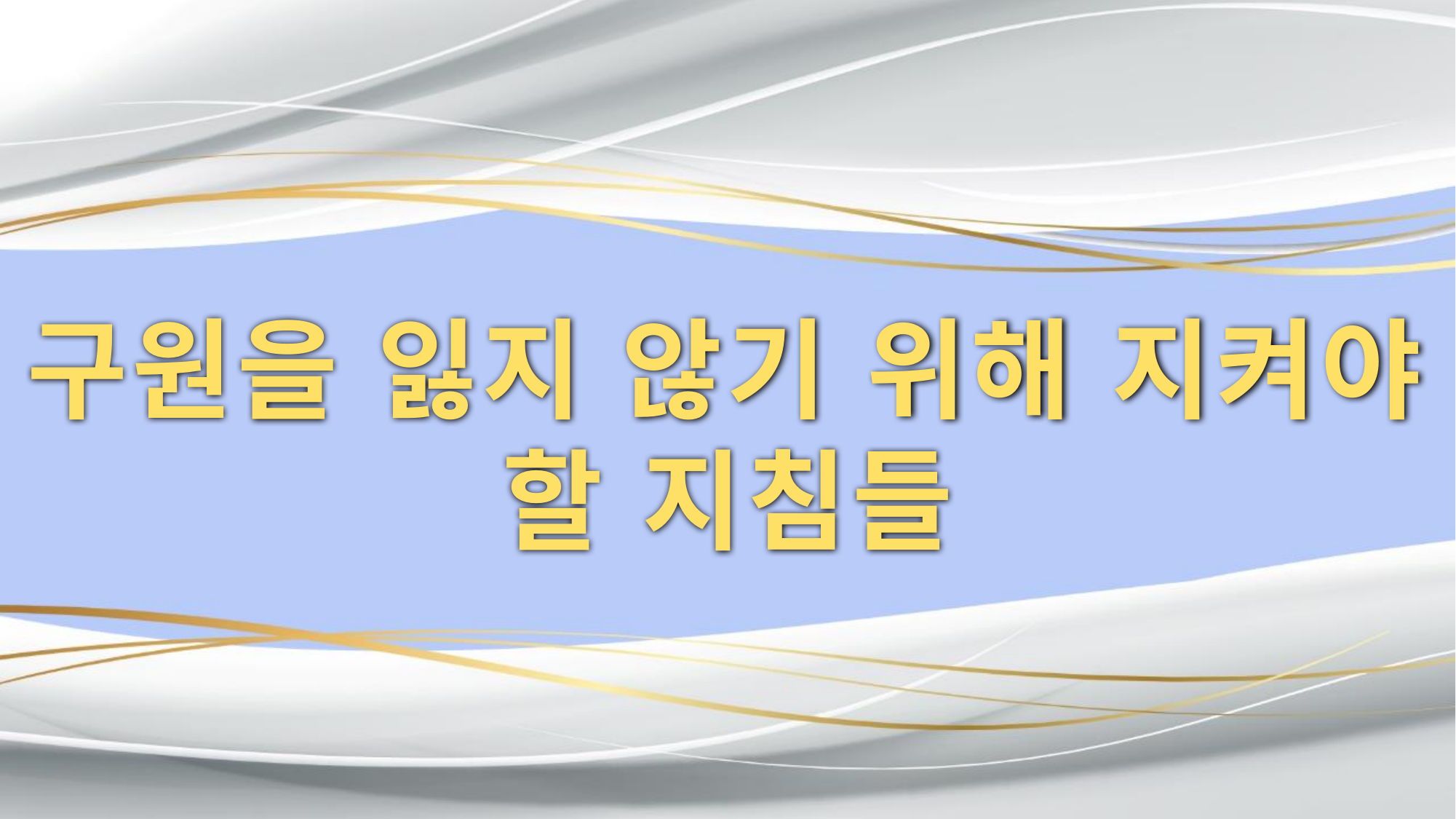

구원을 잃지 않기 위해 지켜야 할 지침들